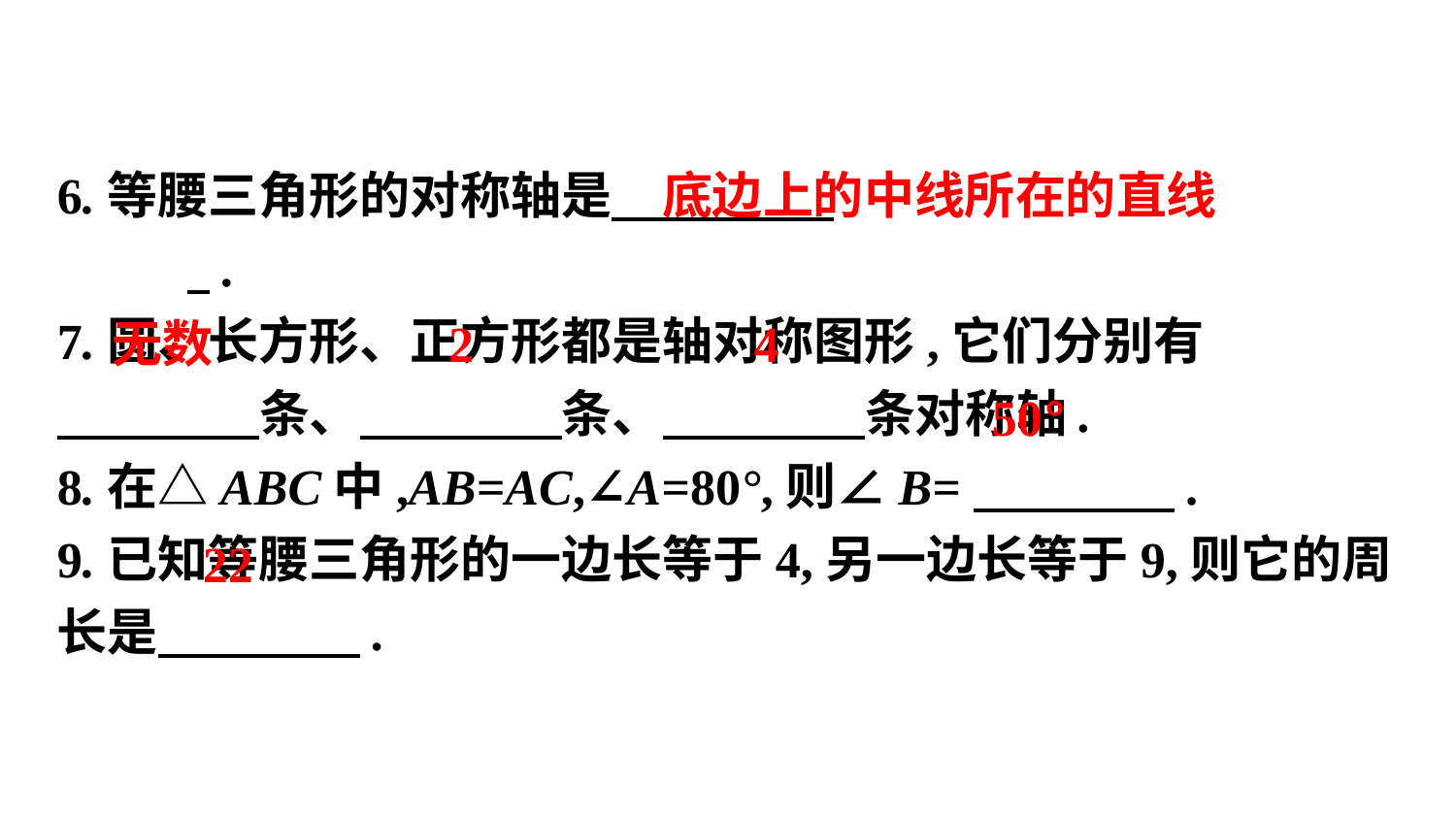

底边上的中线所在的直线
6.等腰三角形的对称轴是　               					  .
7.圆、长方形、正方形都是轴对称图形,它们分别有
　　　　条、　　　　条、　　　　条对称轴.
8.在△ABC中,AB=AC,∠A=80°,则∠B=　　　　.
9.已知等腰三角形的一边长等于4,另一边长等于9,则它的周长是　　　　.
2
4
无数

50°
22